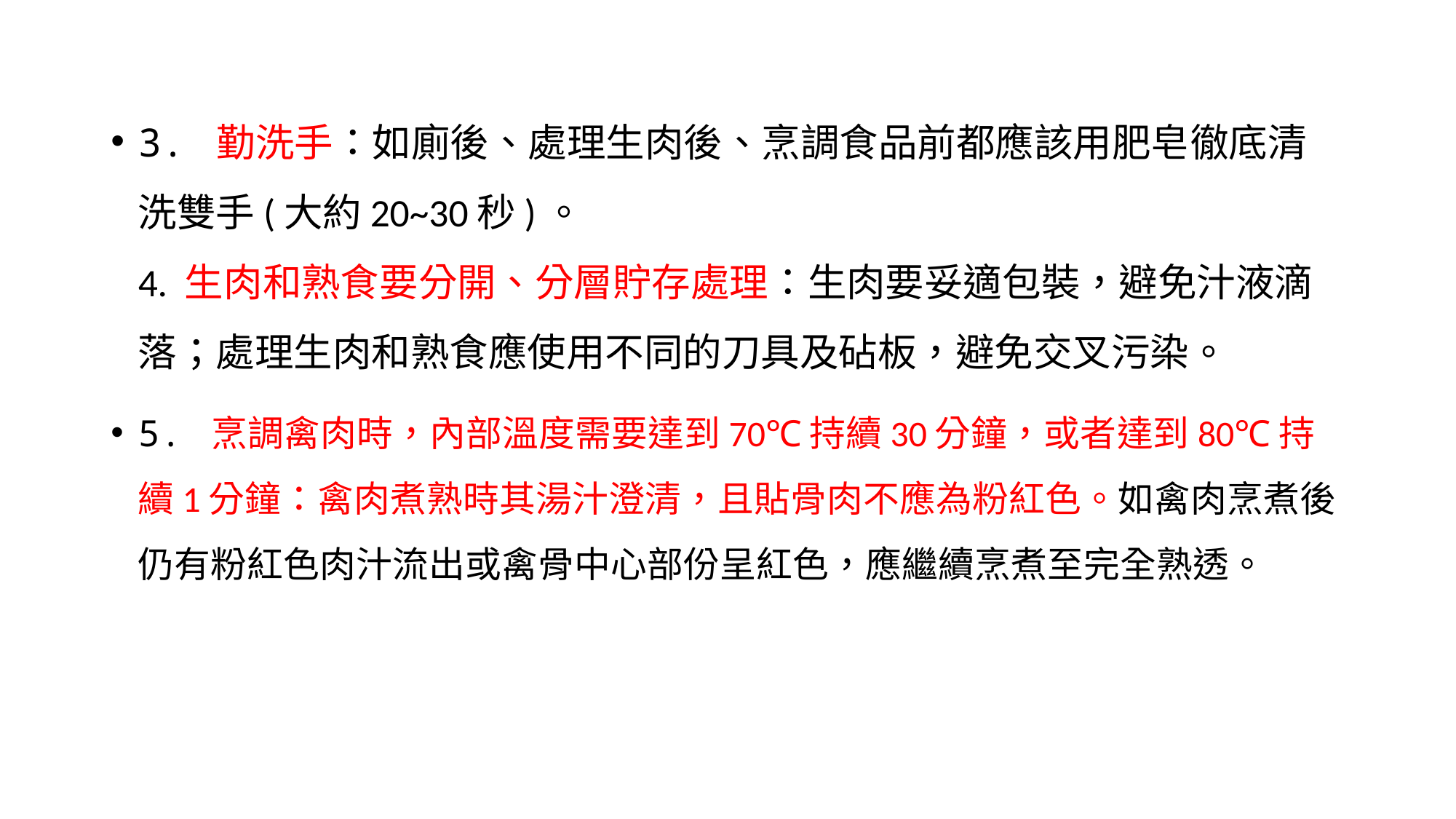

#
3. 勤洗手：如廁後、處理生肉後、烹調食品前都應該用肥皂徹底清洗雙手(大約20~30秒)。
4. 生肉和熟食要分開、分層貯存處理：生肉要妥適包裝，避免汁液滴落；處理生肉和熟食應使用不同的刀具及砧板，避免交叉污染。
5. 烹調禽肉時，內部溫度需要達到70℃持續30分鐘，或者達到80℃持續1分鐘：禽肉煮熟時其湯汁澄清，且貼骨肉不應為粉紅色。如禽肉烹煮後仍有粉紅色肉汁流出或禽骨中心部份呈紅色，應繼續烹煮至完全熟透。